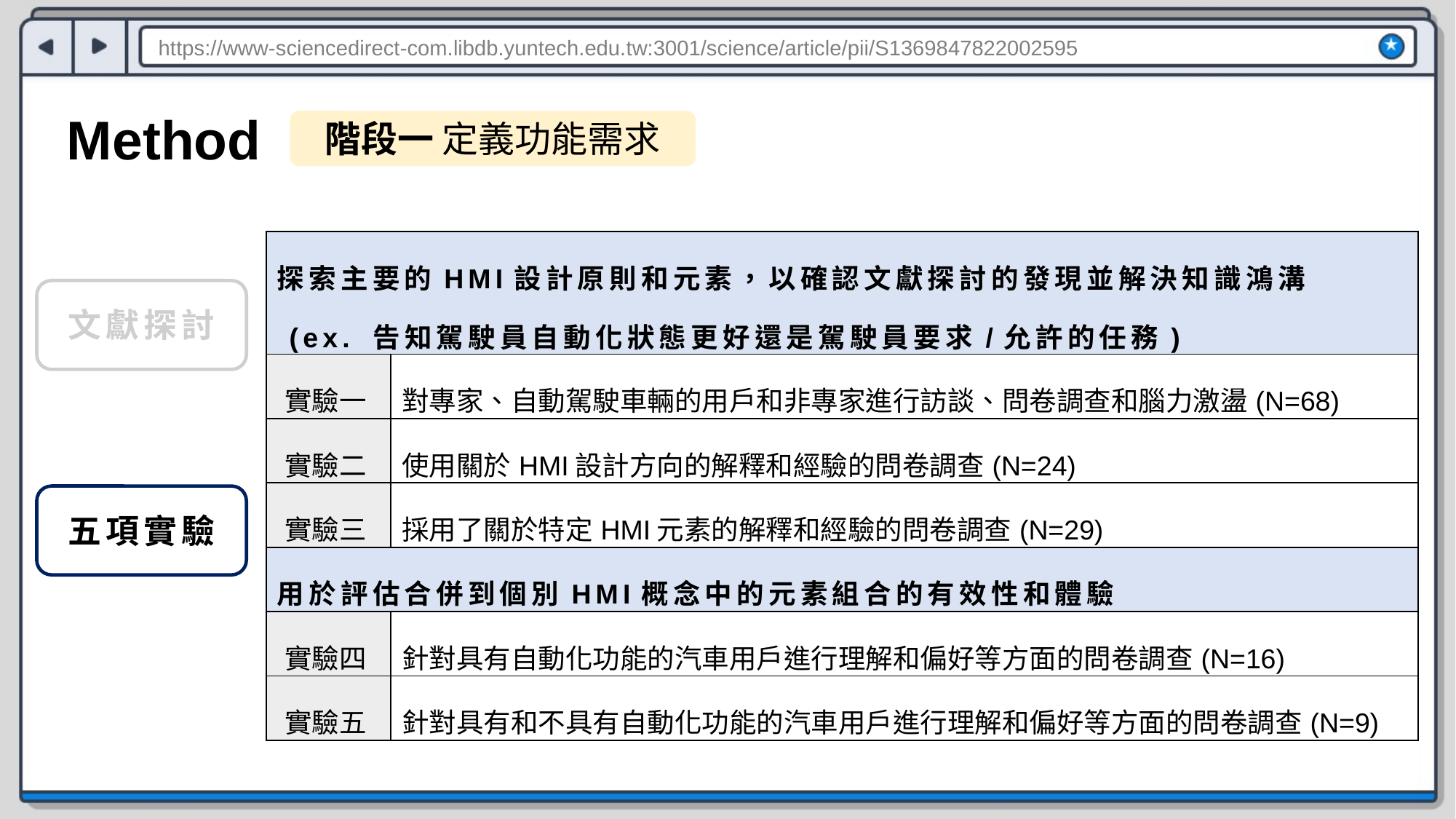

https://www-sciencedirect-com.libdb.yuntech.edu.tw:3001/science/article/pii/S1369847822002595
Method

階段一 定義功能需求
| 探索主要的HMI設計原則和元素，以確認文獻探討的發現並解決知識鴻溝 (ex. 告知駕駛員自動化狀態更好還是駕駛員要求/允許的任務) |  |
| --- | --- |
| 實驗一 | 對專家、自動駕駛車輛的用戶和非專家進行訪談、問卷調查和腦力激盪(N=68) |
| 實驗二 | 使用關於HMI設計方向的解釋和經驗的問卷調查(N=24) |
| 實驗三 | 採用了關於特定HMI元素的解釋和經驗的問卷調查(N=29) |
| 用於評估合併到個別HMI概念中的元素組合的有效性和體驗 |  |
| 實驗四 | 針對具有自動化功能的汽車用戶進行理解和偏好等方面的問卷調查(N=16) |
| 實驗五 | 針對具有和不具有自動化功能的汽車用戶進行理解和偏好等方面的問卷調查(N=9) |

文獻探討

五項實驗